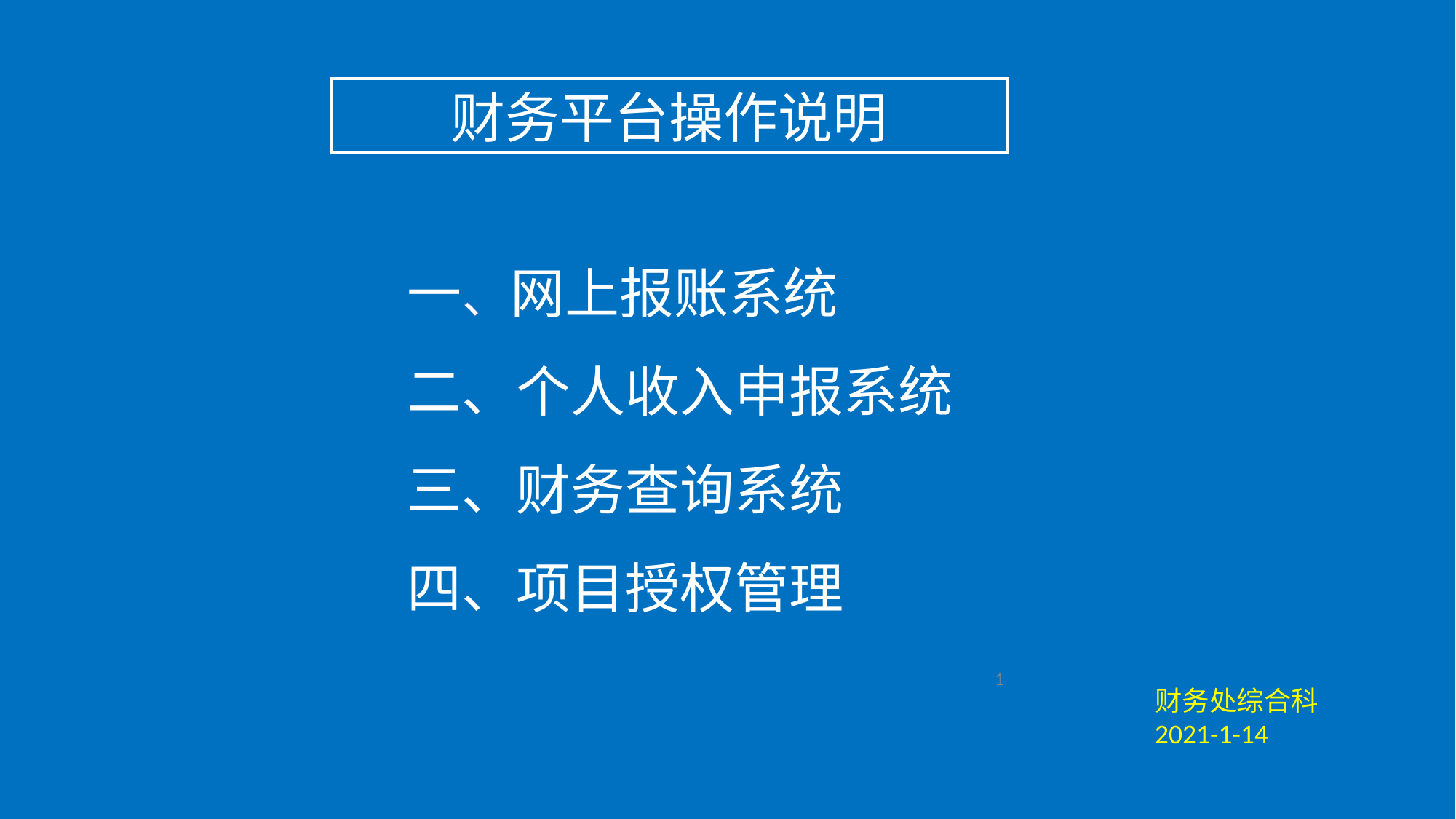

财务平台操作说明
一、网上报账系统
二、个人收入申报系统
三、财务查询系统
四、项目授权管理

1
财务处综合科
2021-1-14